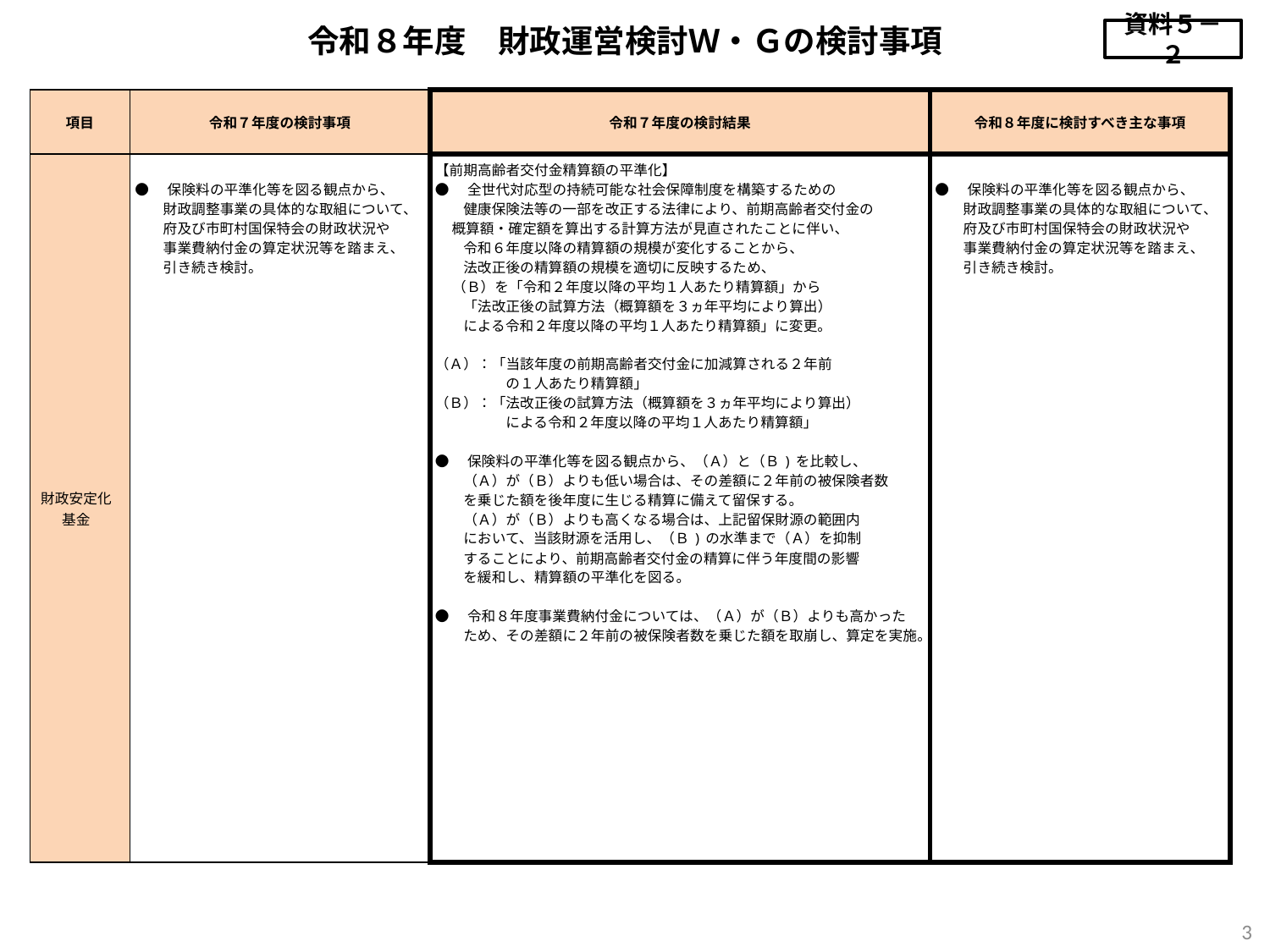

# 令和８年度　財政運営検討Ｗ・Ｇの検討事項
資料５－２
| 項目 | 令和７年度の検討事項 | 令和７年度の検討結果 | 令和８年度に検討すべき主な事項 |
| --- | --- | --- | --- |
| 財政安定化基金 | ●　保険料の平準化等を図る観点から、 　　財政調整事業の具体的な取組について、 　　府及び市町村国保特会の財政状況や 　　事業費納付金の算定状況等を踏まえ、 　　引き続き検討。 | 【前期高齢者交付金精算額の平準化】 ●　全世代対応型の持続可能な社会保障制度を構築するための 　　健康保険法等の一部を改正する法律により、前期高齢者交付金の 概算額・確定額を算出する計算方法が見直されたことに伴い、 　　令和６年度以降の精算額の規模が変化することから、 　　法改正後の精算額の規模を適切に反映するため、 　 （Ｂ）を「令和２年度以降の平均１人あたり精算額」から 　　「法改正後の試算方法（概算額を３ヵ年平均により算出） 　　による令和２年度以降の平均１人あたり精算額」に変更。 （Ａ）：「当該年度の前期高齢者交付金に加減算される２年前 　　　　　の１人あたり精算額」 （Ｂ）：「法改正後の試算方法（概算額を３ヵ年平均により算出） 　　　　　による令和２年度以降の平均１人あたり精算額」 ●　保険料の平準化等を図る観点から、（Ａ）と（Ｂ)を比較し、 　　（Ａ）が（Ｂ）よりも低い場合は、その差額に２年前の被保険者数 　　を乗じた額を後年度に生じる精算に備えて留保する。 　　（Ａ）が（Ｂ）よりも高くなる場合は、上記留保財源の範囲内 　　において、当該財源を活用し、（Ｂ)の水準まで（Ａ）を抑制 　　することにより、前期高齢者交付金の精算に伴う年度間の影響 　　を緩和し、精算額の平準化を図る。 ●　令和８年度事業費納付金については、（Ａ）が（Ｂ）よりも高かった 　　ため、その差額に２年前の被保険者数を乗じた額を取崩し、算定を実施。 | ●　保険料の平準化等を図る観点から、 　　財政調整事業の具体的な取組について、 　　府及び市町村国保特会の財政状況や 　　事業費納付金の算定状況等を踏まえ、 　　引き続き検討。 |
3